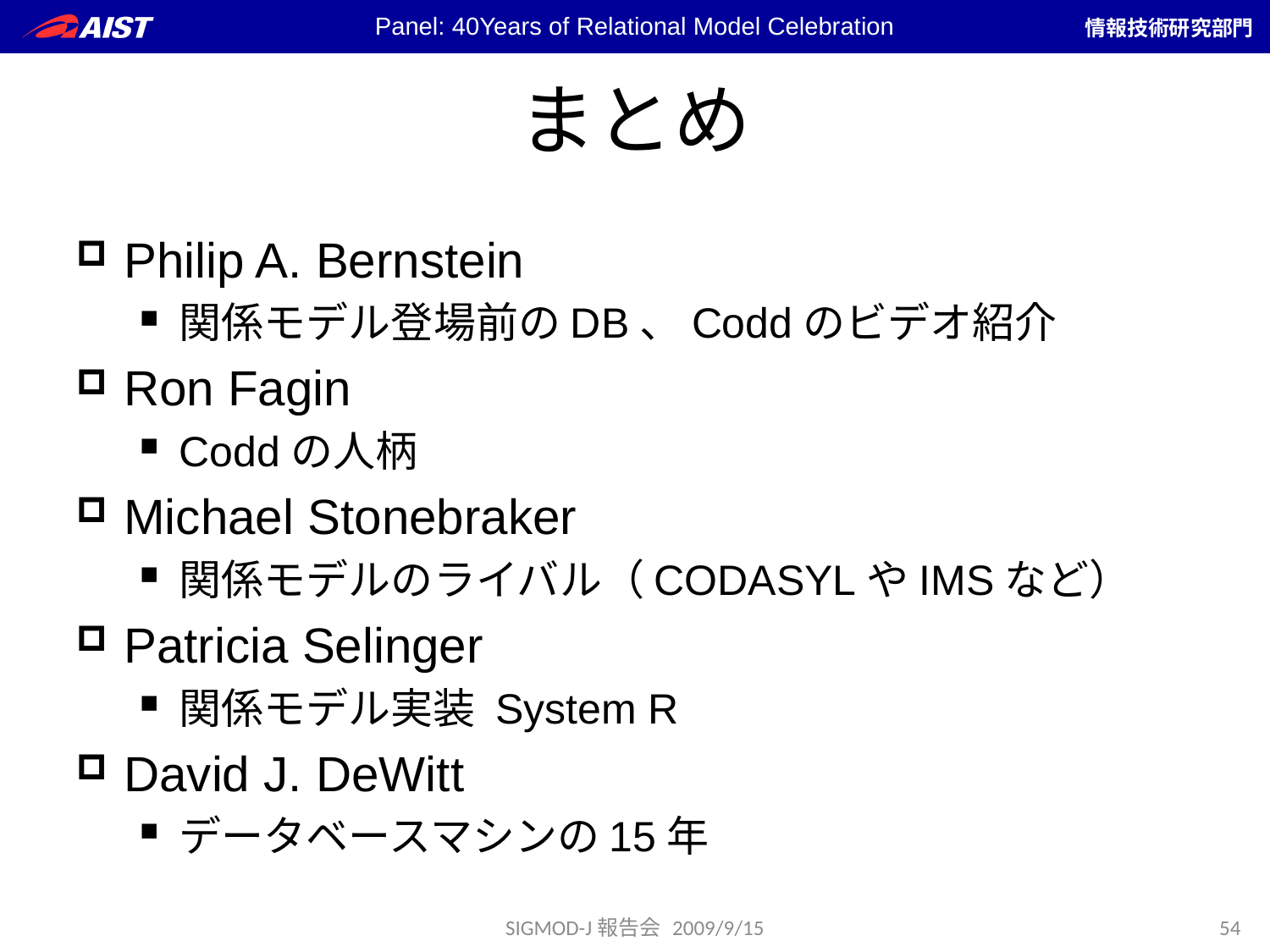

Panel: 40Years of Relational Model Celebration
# まとめ
Philip A. Bernstein
関係モデル登場前のDB、Coddのビデオ紹介
Ron Fagin
Coddの人柄
Michael Stonebraker
関係モデルのライバル（CODASYLやIMSなど）
Patricia Selinger
関係モデル実装 System R
David J. DeWitt
データベースマシンの15年
SIGMOD-J報告会 2009/9/15
54